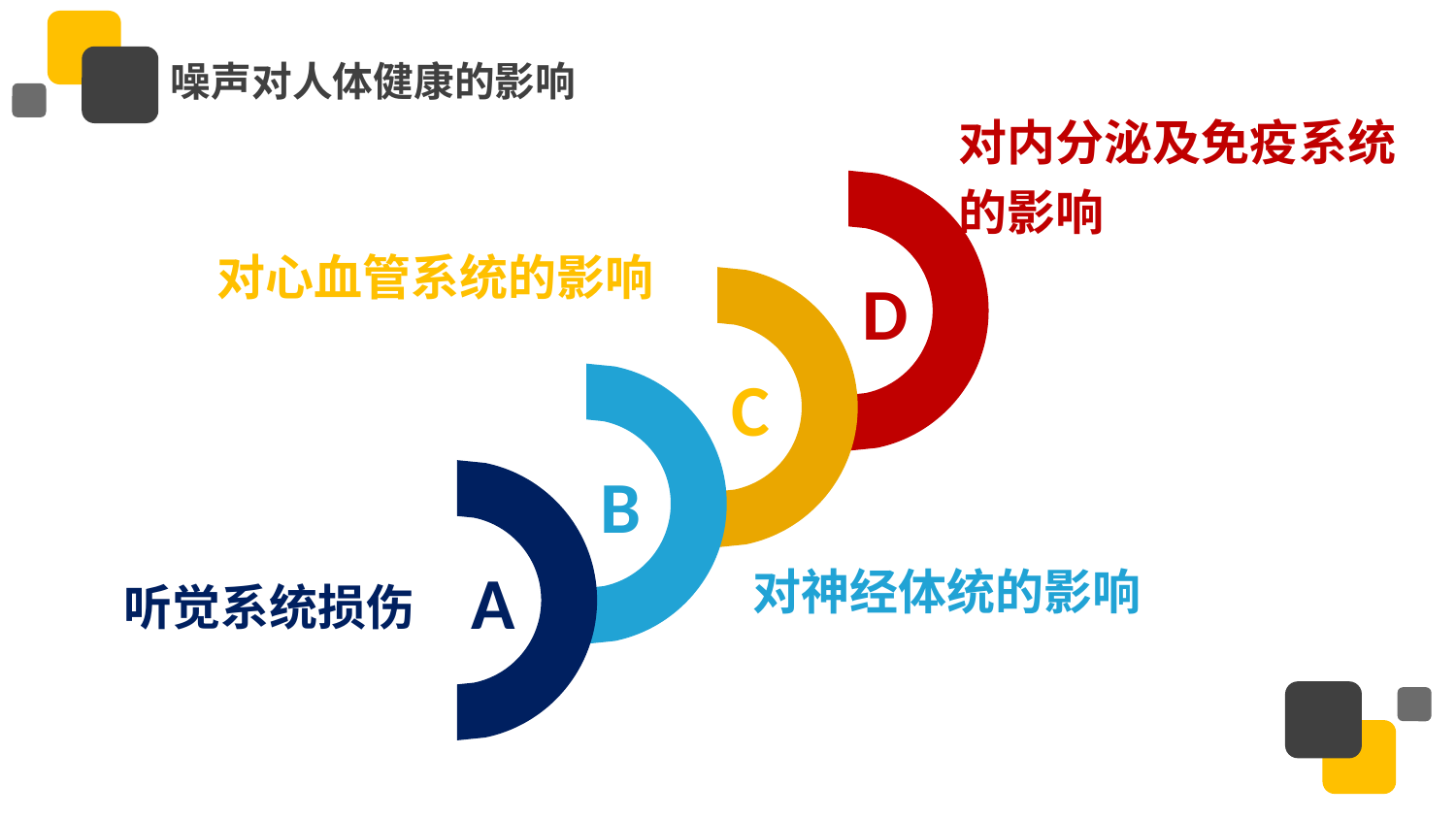

噪声对人体健康的影响
对内分泌及免疫系统的影响
D
对心血管系统的影响
C
B
A
对神经体统的影响
听觉系统损伤